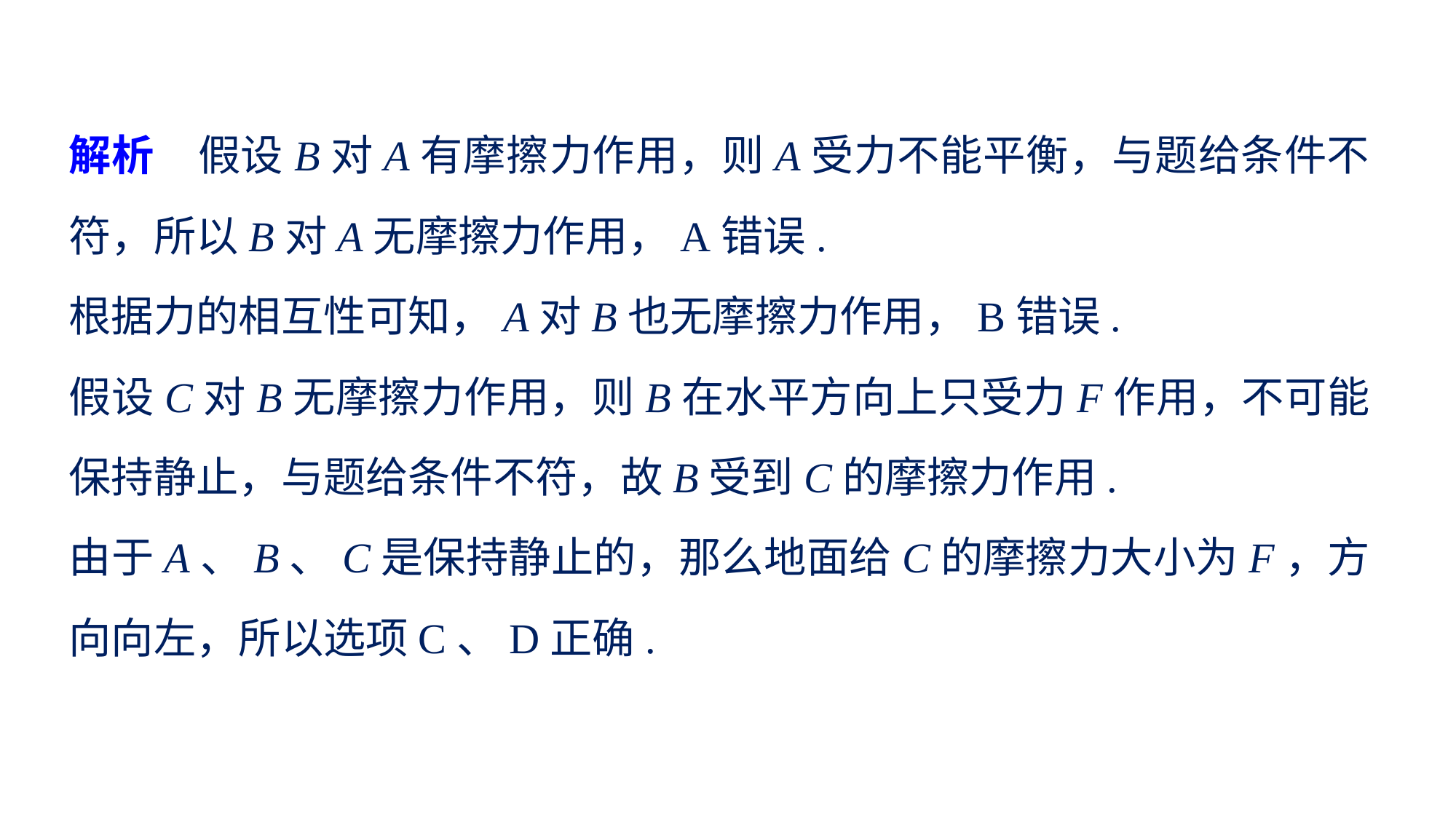

解析　假设B对A有摩擦力作用，则A受力不能平衡，与题给条件不符，所以B对A无摩擦力作用，A错误.
根据力的相互性可知，A对B也无摩擦力作用，B错误.
假设C对B无摩擦力作用，则B在水平方向上只受力F作用，不可能保持静止，与题给条件不符，故B受到C的摩擦力作用.
由于A、B、C是保持静止的，那么地面给C的摩擦力大小为F，方向向左，所以选项C、D正确.